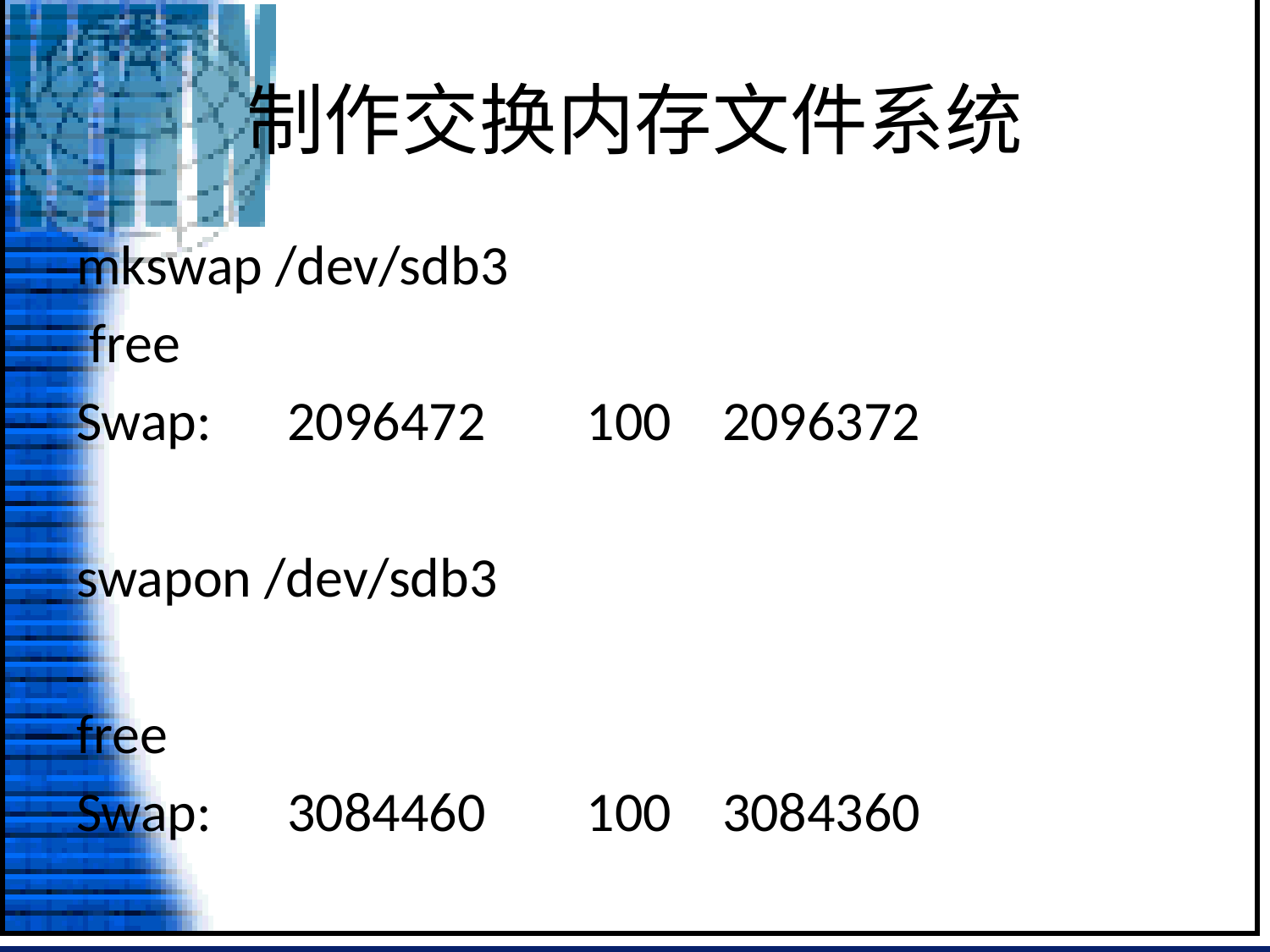

# 制作交换内存文件系统
mkswap /dev/sdb3
 free
Swap:      2096472        100    2096372

swapon /dev/sdb3

free
Swap:      3084460        100    3084360